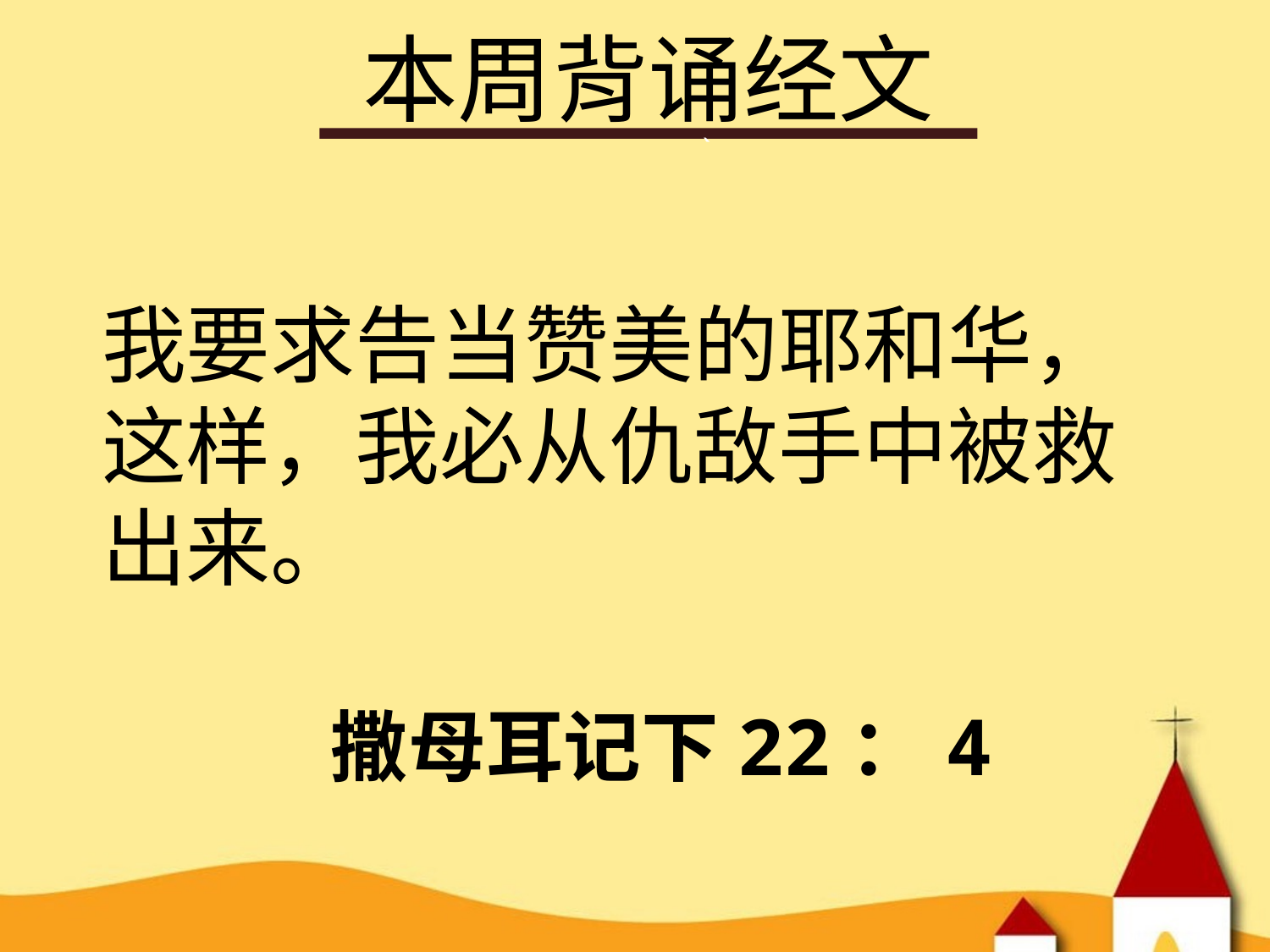

本周背诵经文
`

我要求告当赞美的耶和华，这样，我必从仇敌手中被救出来。

            撒母耳记下22：4